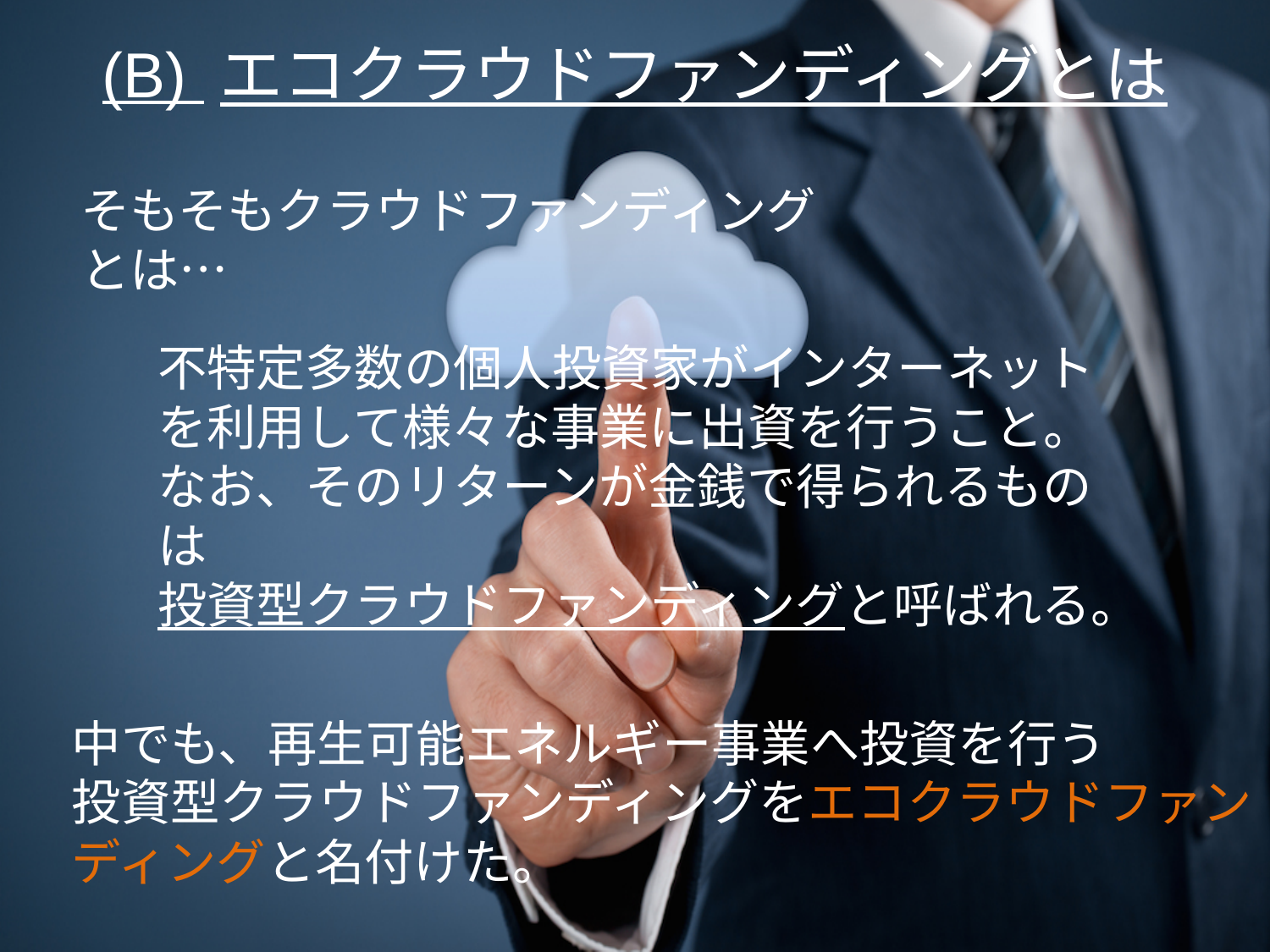

(B) エコクラウドファンディングとは
そもそもクラウドファンディングとは…
不特定多数の個人投資家がインターネットを利用して様々な事業に出資を行うこと。
なお、そのリターンが金銭で得られるものは
投資型クラウドファンディングと呼ばれる。
中でも、再生可能エネルギー事業へ投資を行う
投資型クラウドファンディングをエコクラウドファンディングと名付けた。